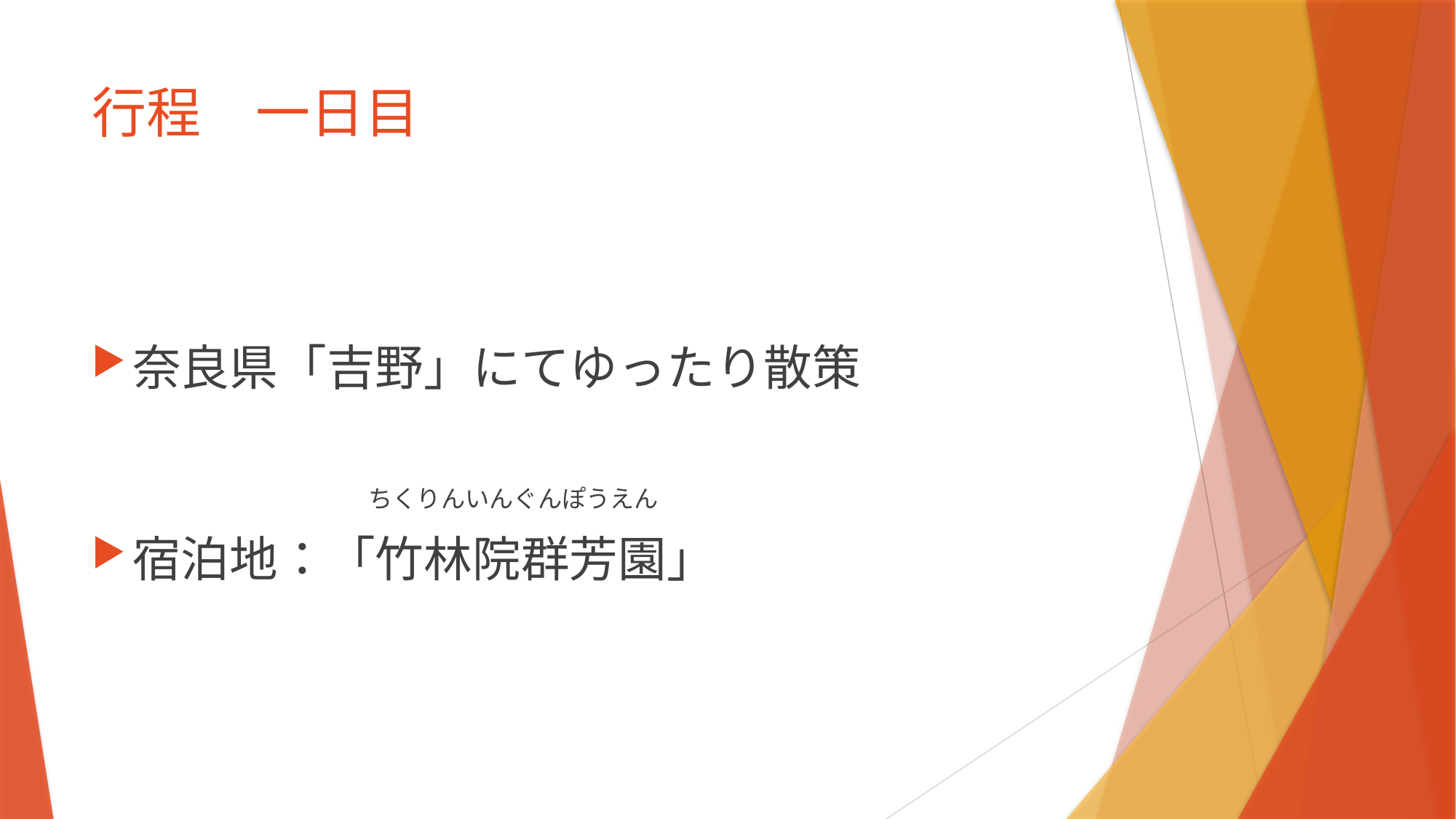

# 行程　一日目

奈良県「吉野」にてゆったり散策

　　　　　　　　　　　  ちくりんいんぐんぽうえん
宿泊地：「竹林院群芳園」